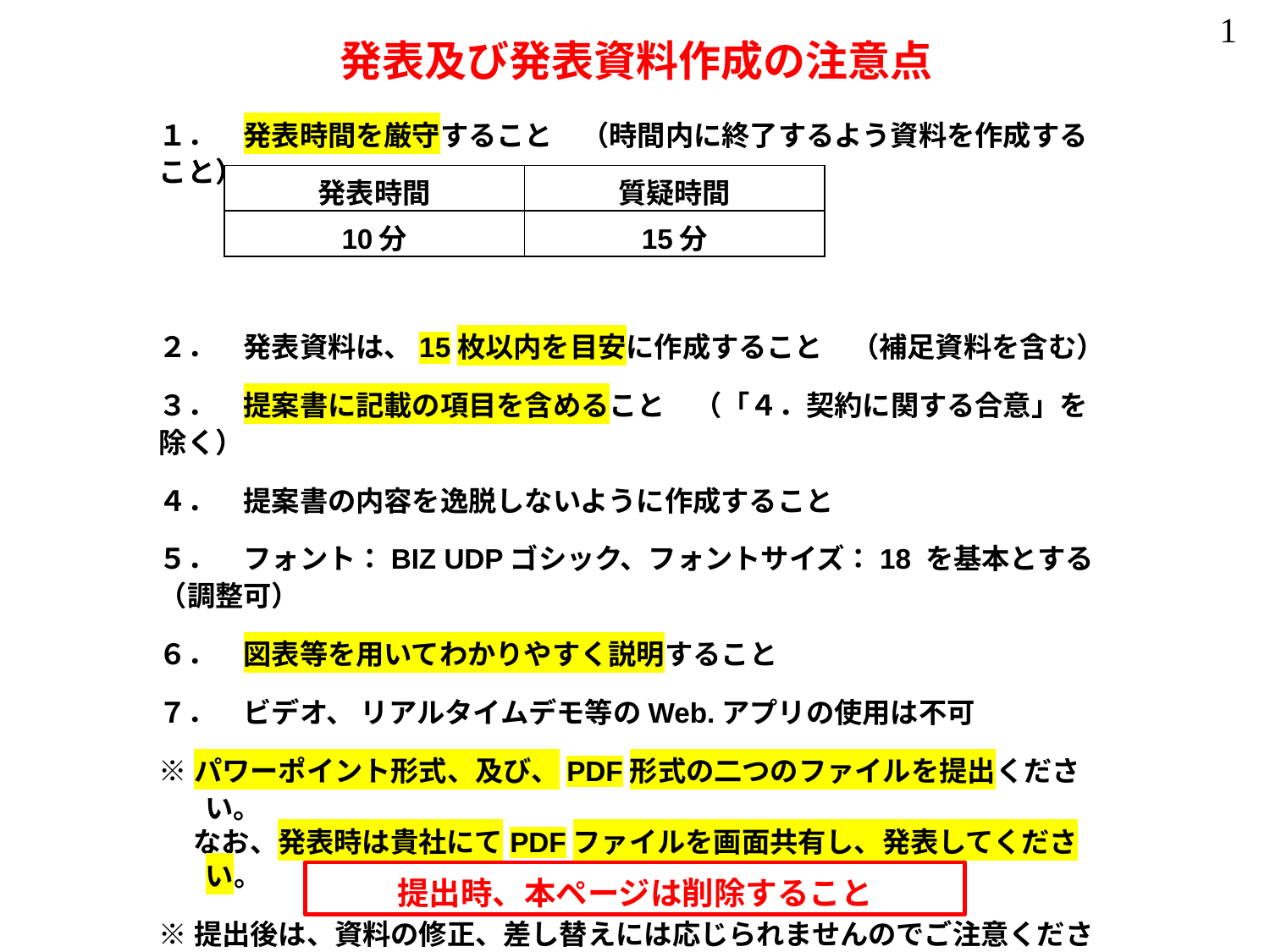

発表及び発表資料作成の注意点
１．　発表時間を厳守すること　（時間内に終了するよう資料を作成すること）

２．　発表資料は、15枚以内を目安に作成すること　（補足資料を含む）
３．　提案書に記載の項目を含めること　（「４．契約に関する合意」を除く）
４．　提案書の内容を逸脱しないように作成すること
５．　フォント：BIZ UDPゴシック、フォントサイズ：18 を基本とする（調整可）
６．　図表等を用いてわかりやすく説明すること
７．　ビデオ、 リアルタイムデモ等のWeb.アプリの使用は不可
※パワーポイント形式、及び、PDF形式の二つのファイルを提出ください。
　 なお、発表時は貴社にてPDFファイルを画面共有し、発表してください。
※提出後は、資料の修正、差し替えには応じられませんのでご注意ください。
※発表資料は、事前に評価委員に送付します。
| 発表時間 | 質疑時間 |
| --- | --- |
| 10分 | 15分 |
提出時、本ページは削除すること